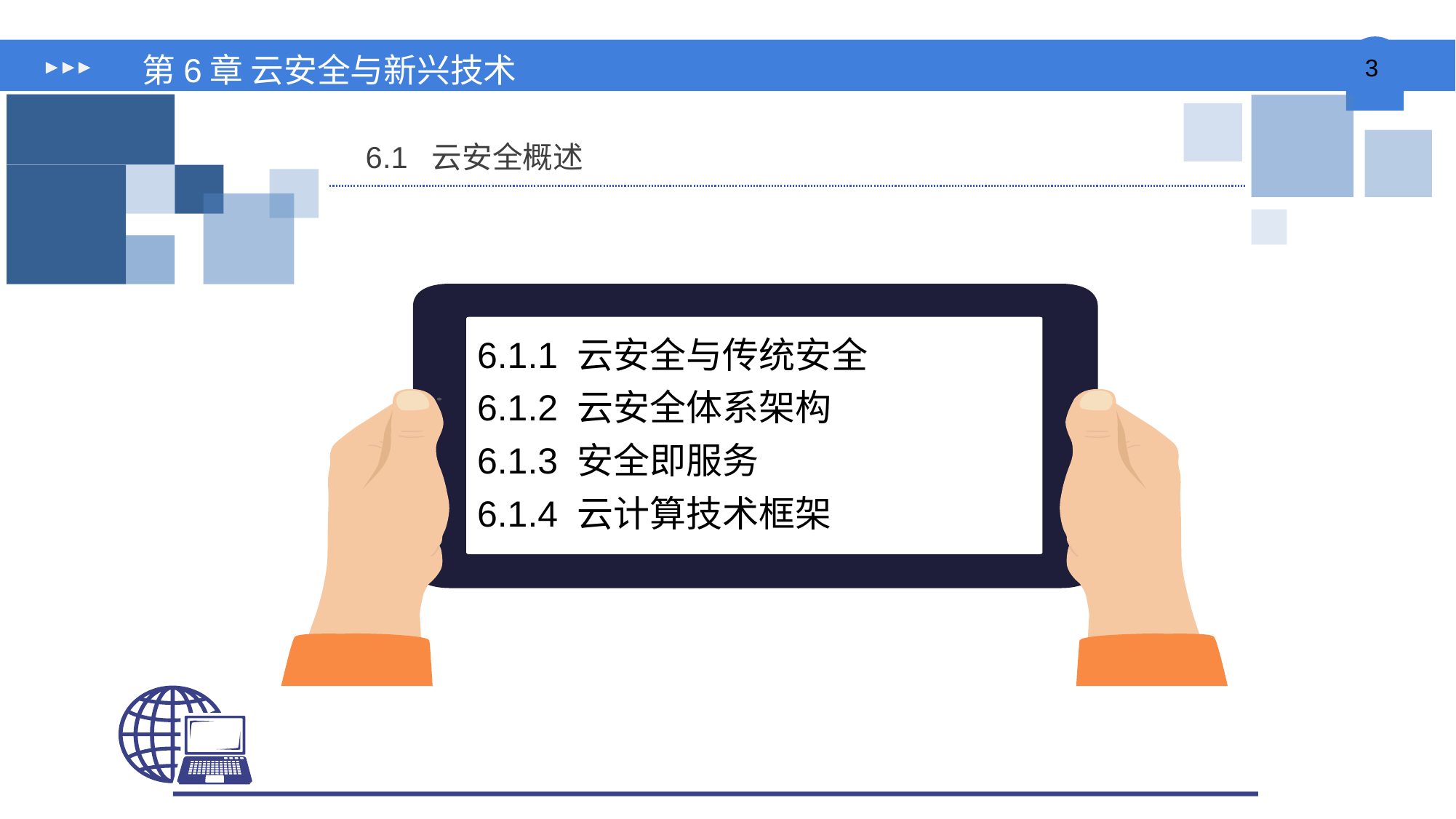

# 第6章 云安全与新兴技术
6.1  云安全概述

6.1.1 云安全与传统安全
6.1.2 云安全体系架构
6.1.3 安全即服务
6.1.4 云计算技术框架